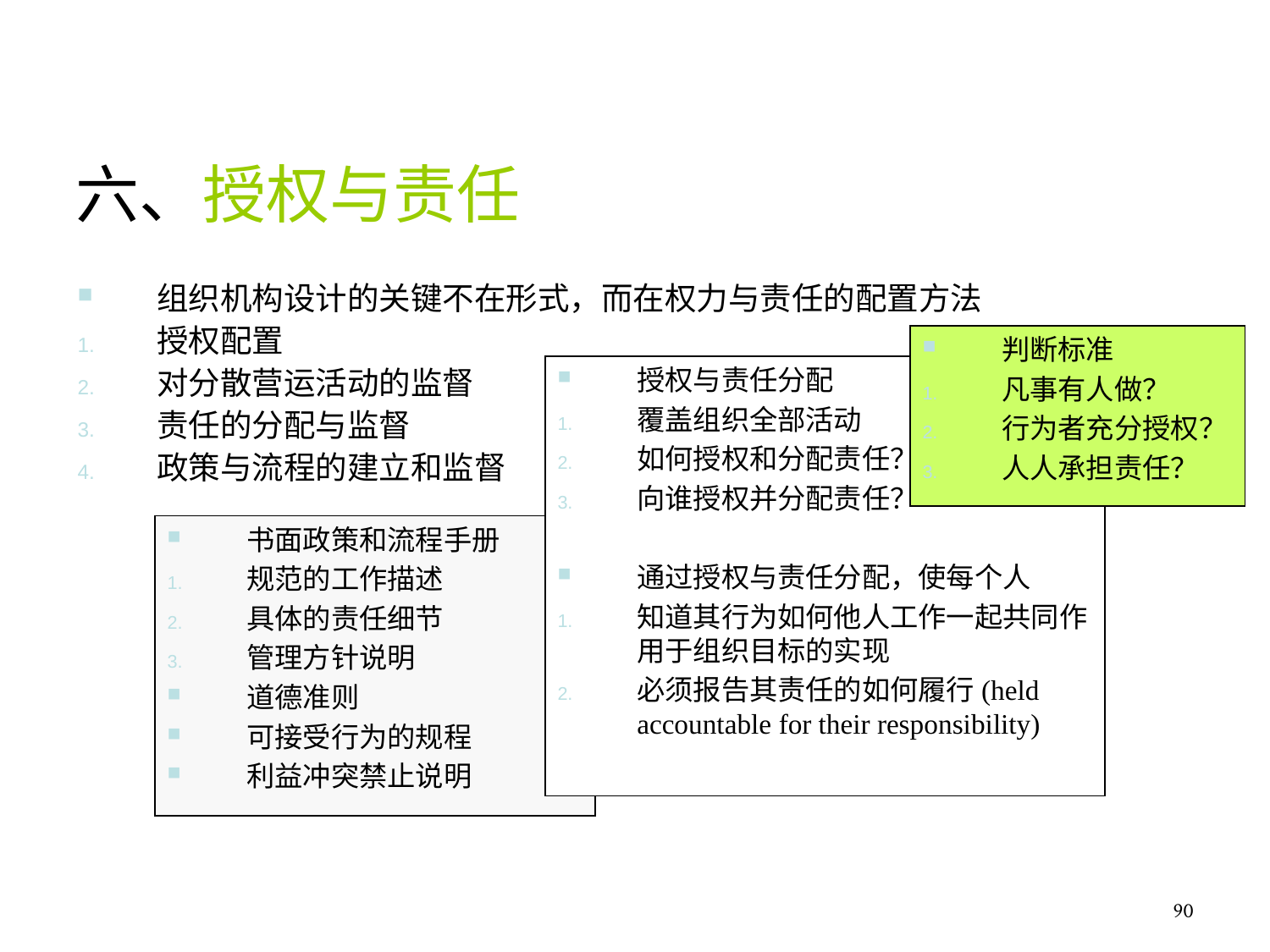

六、授权与责任

组织机构设计的关键不在形式，而在权力与责任的配置方法
授权配置
对分散营运活动的监督
责任的分配与监督
政策与流程的建立和监督
判断标准
凡事有人做？
行为者充分授权？
人人承担责任？
授权与责任分配
覆盖组织全部活动
如何授权和分配责任？
向谁授权并分配责任？

通过授权与责任分配，使每个人
知道其行为如何他人工作一起共同作用于组织目标的实现
必须报告其责任的如何履行(held accountable for their responsibility)
书面政策和流程手册
规范的工作描述
具体的责任细节
管理方针说明
道德准则
可接受行为的规程
利益冲突禁止说明
90